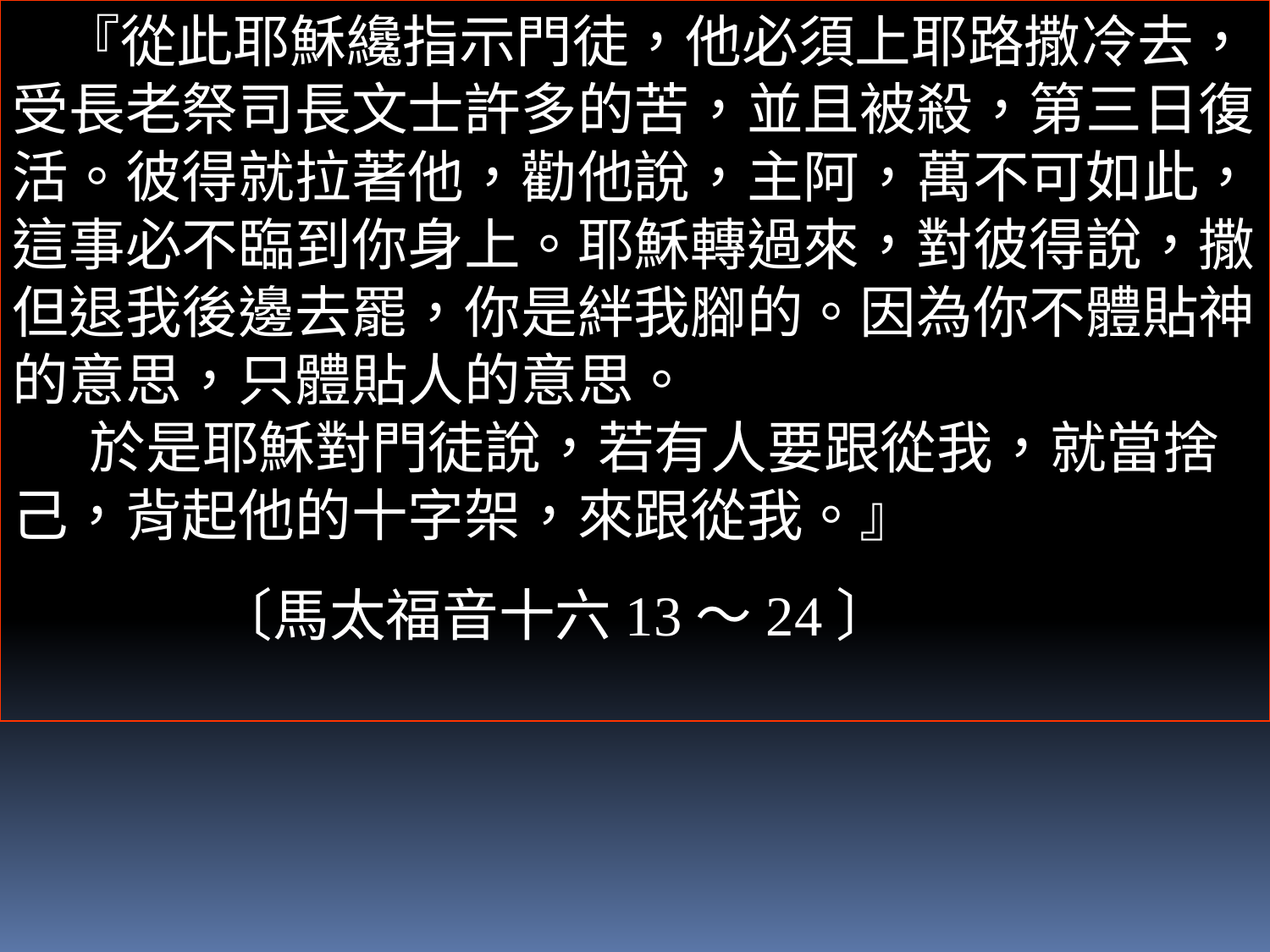

『從此耶穌纔指示門徒，他必須上耶路撒冷去，受長老祭司長文士許多的苦，並且被殺，第三日復活。彼得就拉著他，勸他說，主阿，萬不可如此，這事必不臨到你身上。耶穌轉過來，對彼得說，撒但退我後邊去罷，你是絆我腳的。因為你不體貼神的意思，只體貼人的意思。
     於是耶穌對門徒說，若有人要跟從我，就當捨己，背起他的十字架，來跟從我。』
               〔馬太福音十六13～24〕